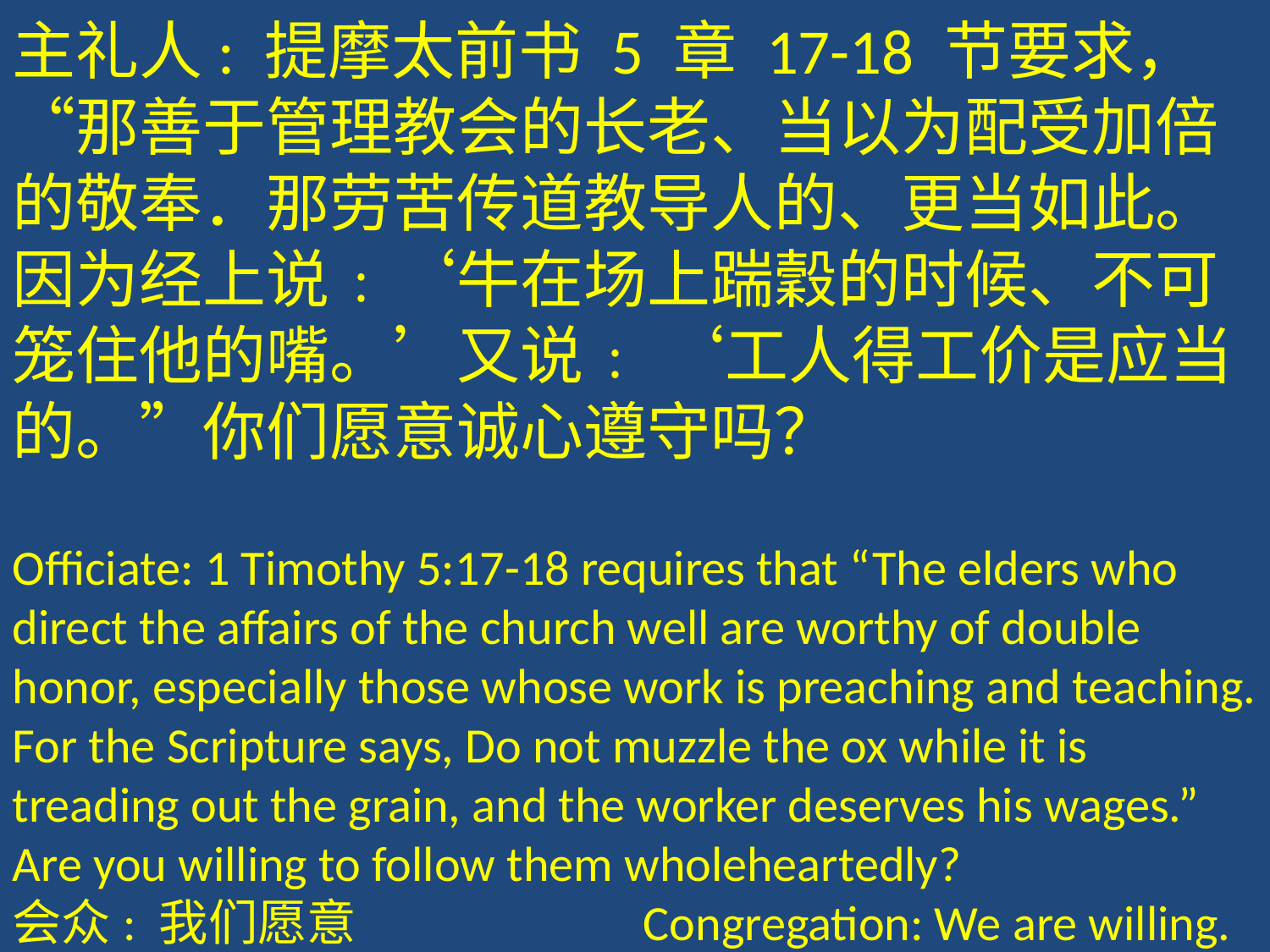

主礼人: 提摩太前书 5 章 17-18 节要求，“那善于管理教会的长老、当以为配受加倍的敬奉．那劳苦传道教导人的、更当如此。因为经上说﹕‘牛在场上踹穀的时候、不可笼住他的嘴。’又说﹕ ‘工人得工价是应当的。”你们愿意诚心遵守吗？

Officiate: 1 Timothy 5:17-18 requires that “The elders who direct the affairs of the church well are worthy of double honor, especially those whose work is preaching and teaching. For the Scripture says, Do not muzzle the ox while it is treading out the grain, and the worker deserves his wages.” Are you willing to follow them wholeheartedly?
会众: 我们愿意                         Congregation: We are willing.